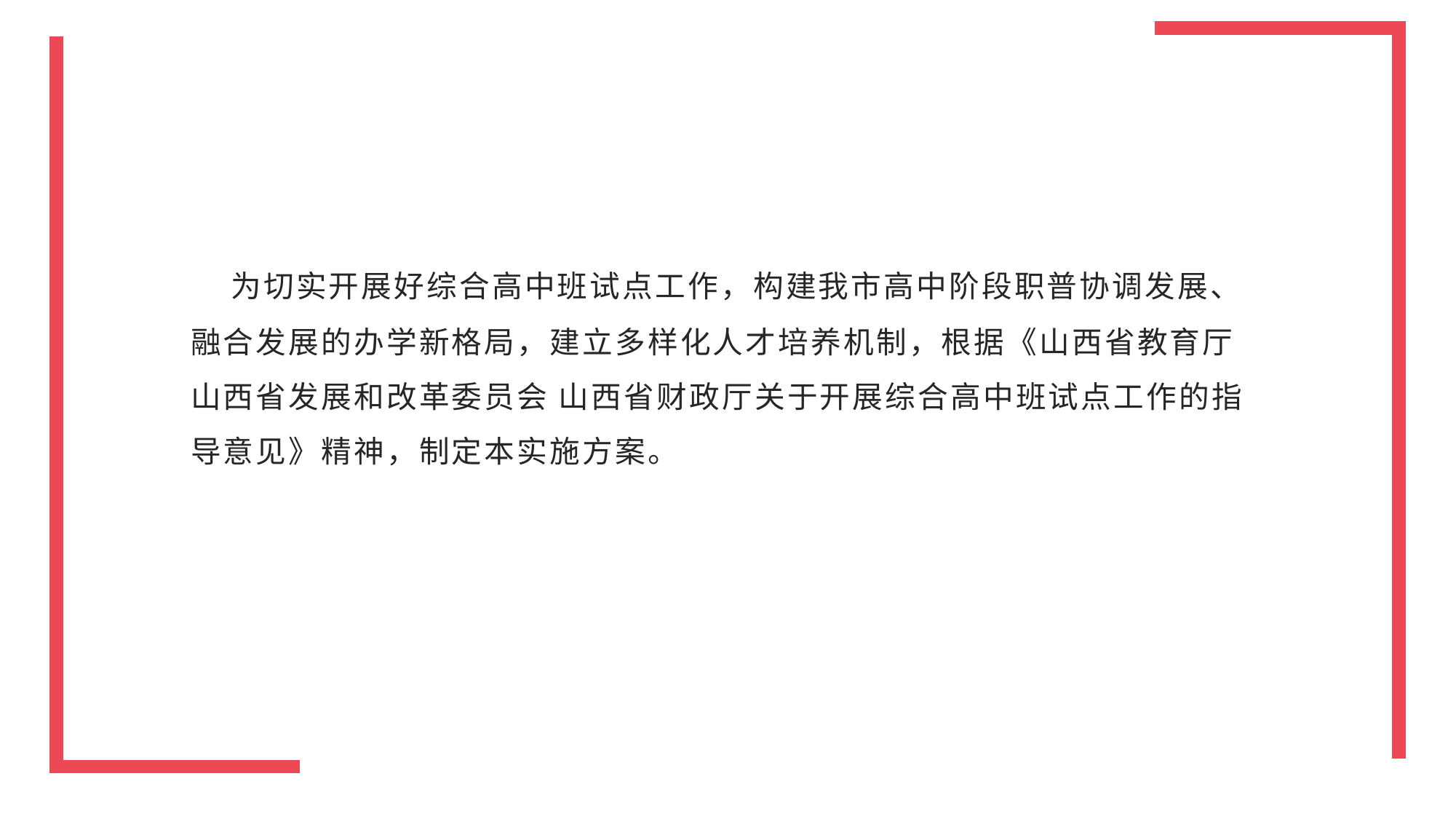

为切实开展好综合高中班试点工作，构建我市高中阶段职普协调发展、融合发展的办学新格局，建立多样化人才培养机制，根据《山西省教育厅 山西省发展和改革委员会 山西省财政厅关于开展综合高中班试点工作的指导意见》精神，制定本实施方案。